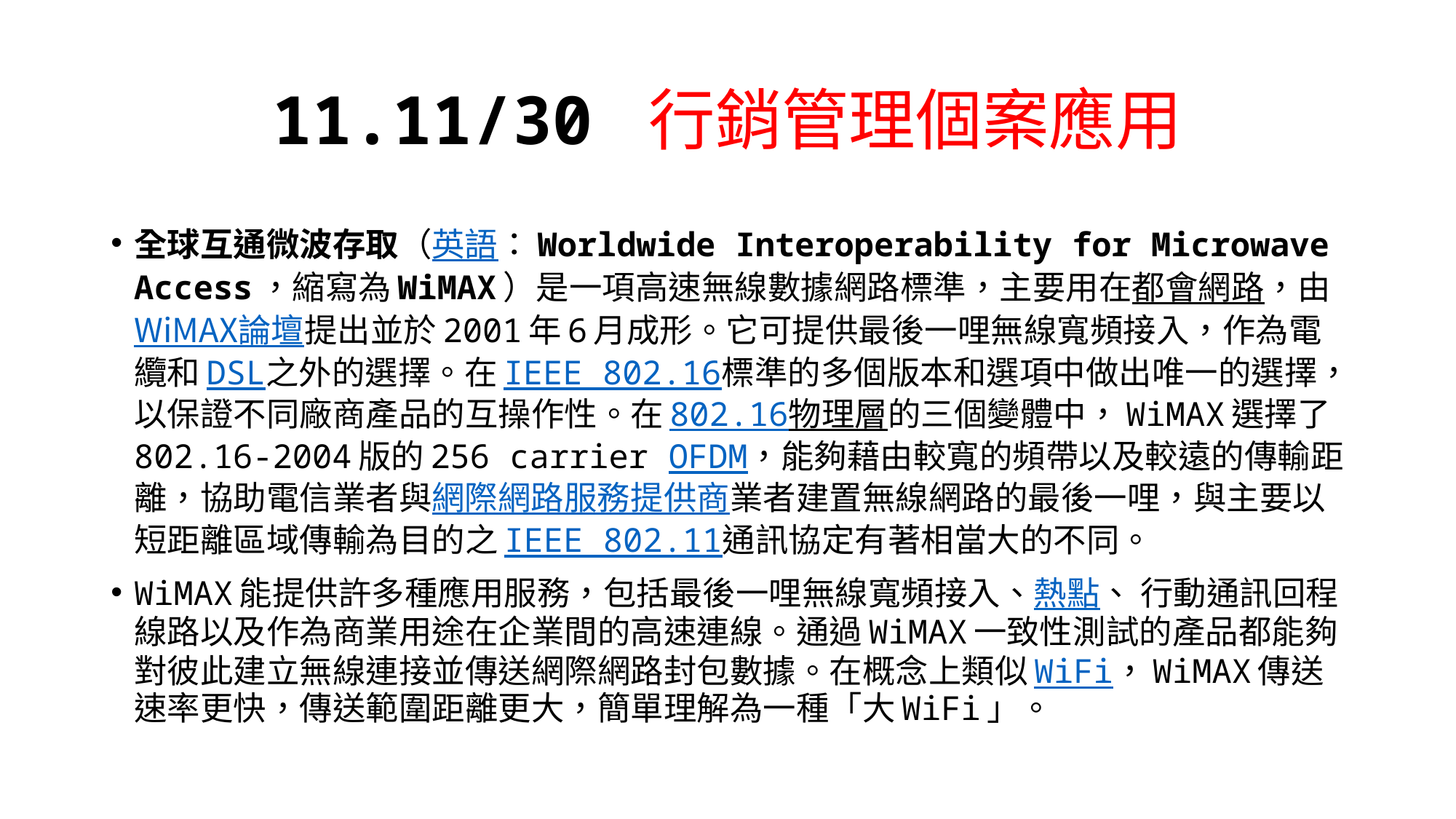

# 11.11/30 行銷管理個案應用
全球互通微波存取（英語：Worldwide Interoperability for Microwave Access，縮寫為WiMAX）是一項高速無線數據網路標準，主要用在都會網路，由WiMAX論壇提出並於2001年6月成形。它可提供最後一哩無線寬頻接入，作為電纜和DSL之外的選擇。在IEEE 802.16標準的多個版本和選項中做出唯一的選擇，以保證不同廠商產品的互操作性。在802.16物理層的三個變體中，WiMAX選擇了802.16-2004版的256 carrier OFDM，能夠藉由較寬的頻帶以及較遠的傳輸距離，協助電信業者與網際網路服務提供商業者建置無線網路的最後一哩，與主要以短距離區域傳輸為目的之IEEE 802.11通訊協定有著相當大的不同。
WiMAX能提供許多種應用服務，包括最後一哩無線寬頻接入、熱點、 行動通訊回程線路以及作為商業用途在企業間的高速連線。通過WiMAX一致性測試的產品都能夠對彼此建立無線連接並傳送網際網路封包數據。在概念上類似WiFi，WiMAX傳送速率更快，傳送範圍距離更大，簡單理解為一種「大WiFi」。